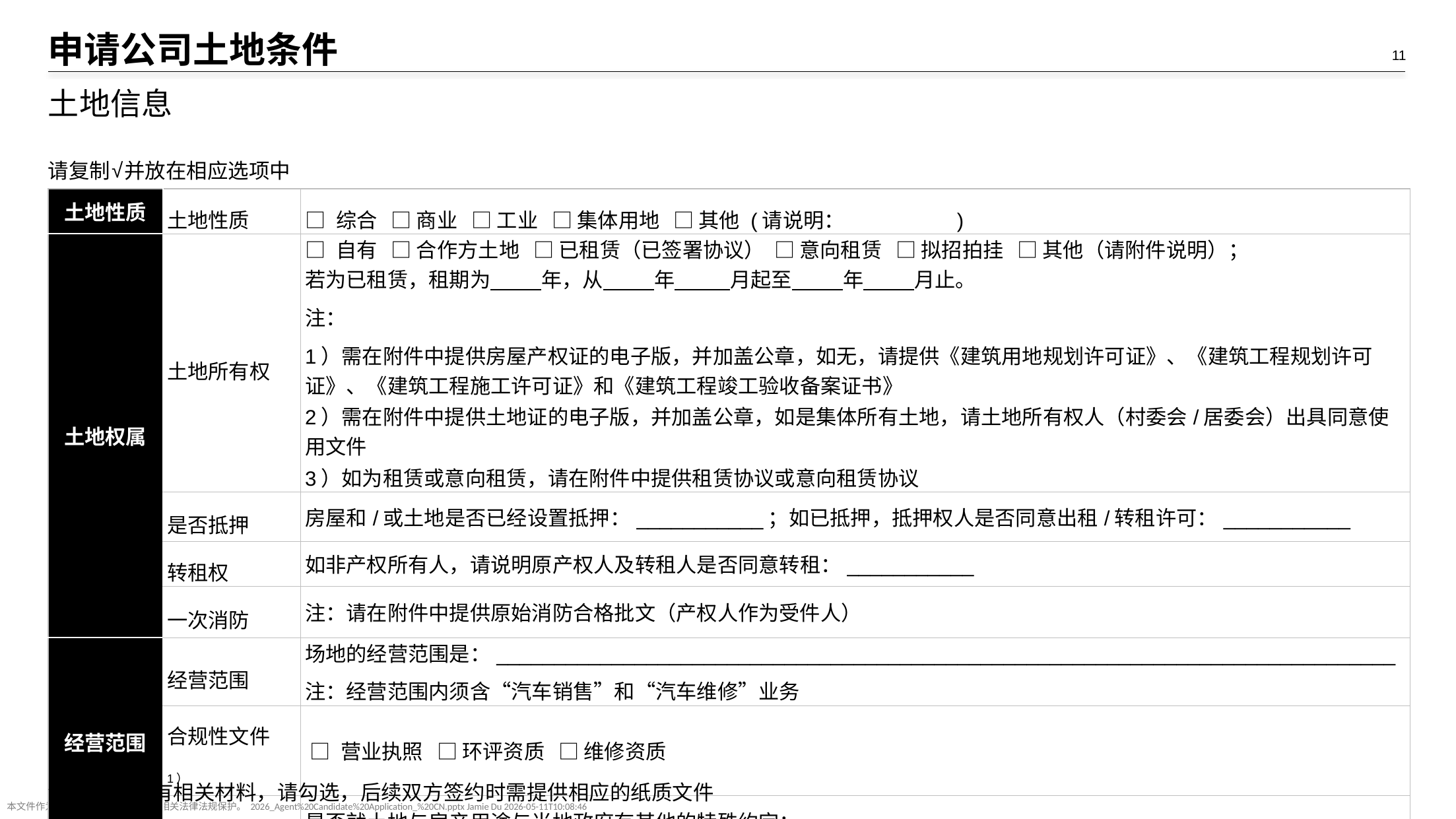

# 申请公司土地条件
土地信息
√
请复制   并放在相应选项中
| 土地性质 | 土地性质 | □ 综合 □ 商业 □ 工业 □ 集体用地 □ 其他 (请说明： ) |
| --- | --- | --- |
| 土地权属 | 土地所有权 | □ 自有 □ 合作方土地 □ 已租赁（已签署协议） □ 意向租赁 □ 拟招拍挂 □ 其他（请附件说明）； 若为已租赁，租期为 年，从 年 月起至 年 月止。 注： 1）需在附件中提供房屋产权证的电子版，并加盖公章，如无，请提供《建筑用地规划许可证》、《建筑工程规划许可证》、《建筑工程施工许可证》和《建筑工程竣工验收备案证书》 2）需在附件中提供土地证的电子版，并加盖公章，如是集体所有土地，请土地所有权人（村委会/居委会）出具同意使用文件 3）如为租赁或意向租赁，请在附件中提供租赁协议或意向租赁协议 |
|  | 是否抵押 | 房屋和/或土地是否已经设置抵押：\_\_\_\_\_\_\_\_\_\_\_；如已抵押，抵押权人是否同意出租/转租许可：\_\_\_\_\_\_\_\_\_\_\_ |
|  | 转租权 | 如非产权所有人，请说明原产权人及转租人是否同意转租：\_\_\_\_\_\_\_\_\_\_\_ |
|  | 一次消防 | 注：请在附件中提供原始消防合格批文（产权人作为受件人） |
| 经营范围 | 经营范围 | 场地的经营范围是：\_\_\_\_\_\_\_\_\_\_\_\_\_\_\_\_\_\_\_\_\_\_\_\_\_\_\_\_\_\_\_\_\_\_\_\_\_\_\_\_\_\_\_\_\_\_\_\_\_\_\_\_\_\_\_\_\_\_\_\_\_\_\_\_\_\_\_\_\_\_\_\_\_\_\_\_\_\_ 注：经营范围内须含“汽车销售”和“汽车维修”业务 |
|  | 合规性文件1） | □ 营业执照 □ 环评资质 □ 维修资质 |
|  | 特殊约定 | 是否就土地与房产用途与当地政府有其他的特殊约定：\_\_\_\_\_\_\_\_\_\_\_\_\_\_\_\_\_\_\_\_\_\_\_\_\_\_\_\_\_\_\_\_\_\_\_\_\_\_ |
注：1）如有相关材料，请勾选，后续双方签约时需提供相应的纸质文件